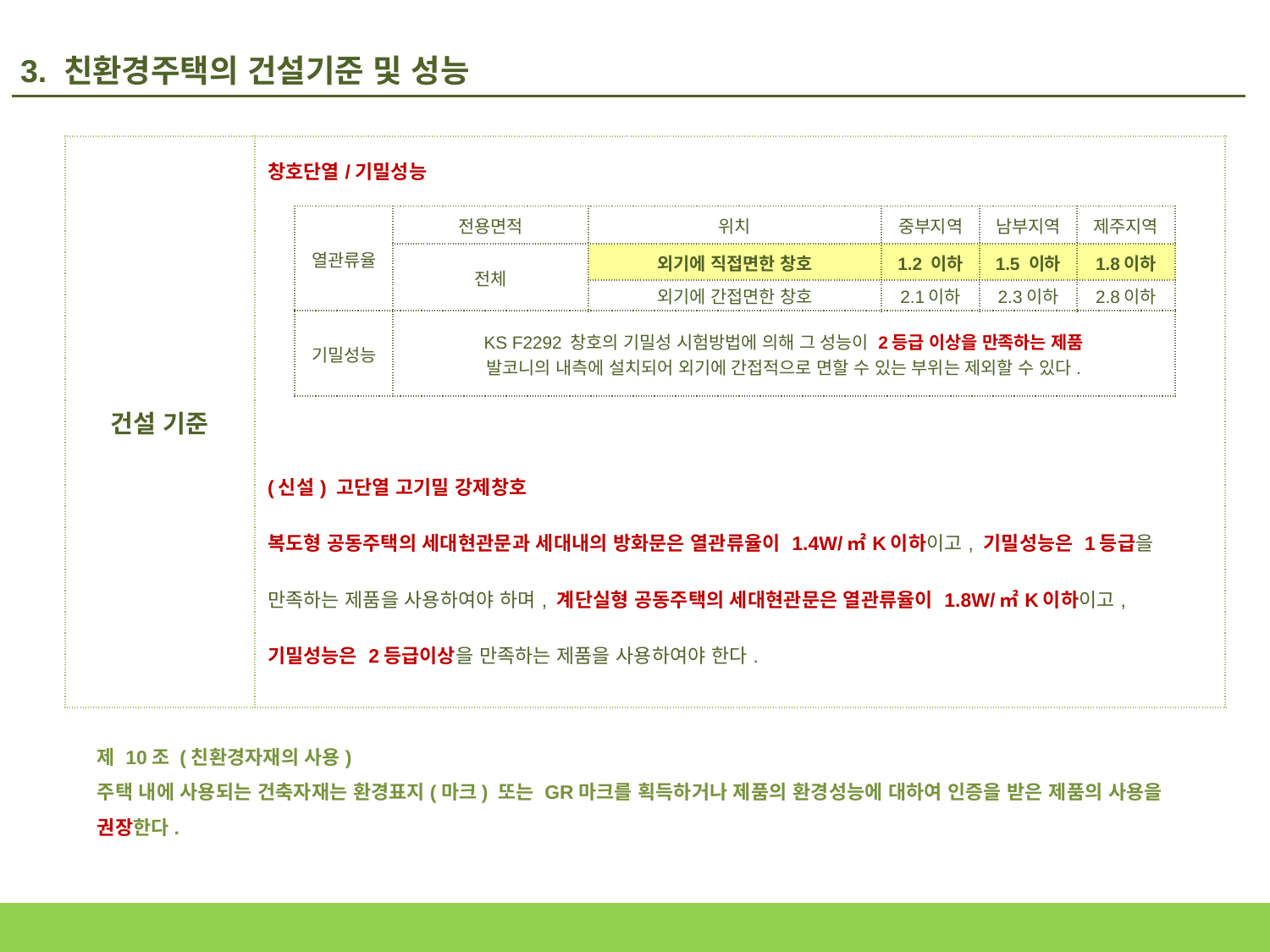

3. 친환경주택의 건설기준 및 성능
| 건설 기준 | 창호단열/기밀성능 (신설) 고단열 고기밀 강제창호 복도형 공동주택의 세대현관문과 세대내의 방화문은 열관류율이 1.4W/㎡K이하이고, 기밀성능은 1등급을 만족하는 제품을 사용하여야 하며, 계단실형 공동주택의 세대현관문은 열관류율이 1.8W/㎡K이하이고, 기밀성능은 2등급이상을 만족하는 제품을 사용하여야 한다. |
| --- | --- |
| 열관류율 | 전용면적 | 위치 | 중부지역 | 남부지역 | 제주지역 |
| --- | --- | --- | --- | --- | --- |
|  | 전체 | 외기에 직접면한 창호 | 1.2 이하 | 1.5 이하 | 1.8이하 |
|  |  | 외기에 간접면한 창호 | 2.1이하 | 2.3이하 | 2.8이하 |
| 기밀성능 | KS F2292 창호의 기밀성 시험방법에 의해 그 성능이 2등급 이상을 만족하는 제품 발코니의 내측에 설치되어 외기에 간접적으로 면할 수 있는 부위는 제외할 수 있다. |  |  |  |  |
제 10조 (친환경자재의 사용)
주택 내에 사용되는 건축자재는 환경표지(마크) 또는 GR마크를 획득하거나 제품의 환경성능에 대하여 인증을 받은 제품의 사용을 권장한다.